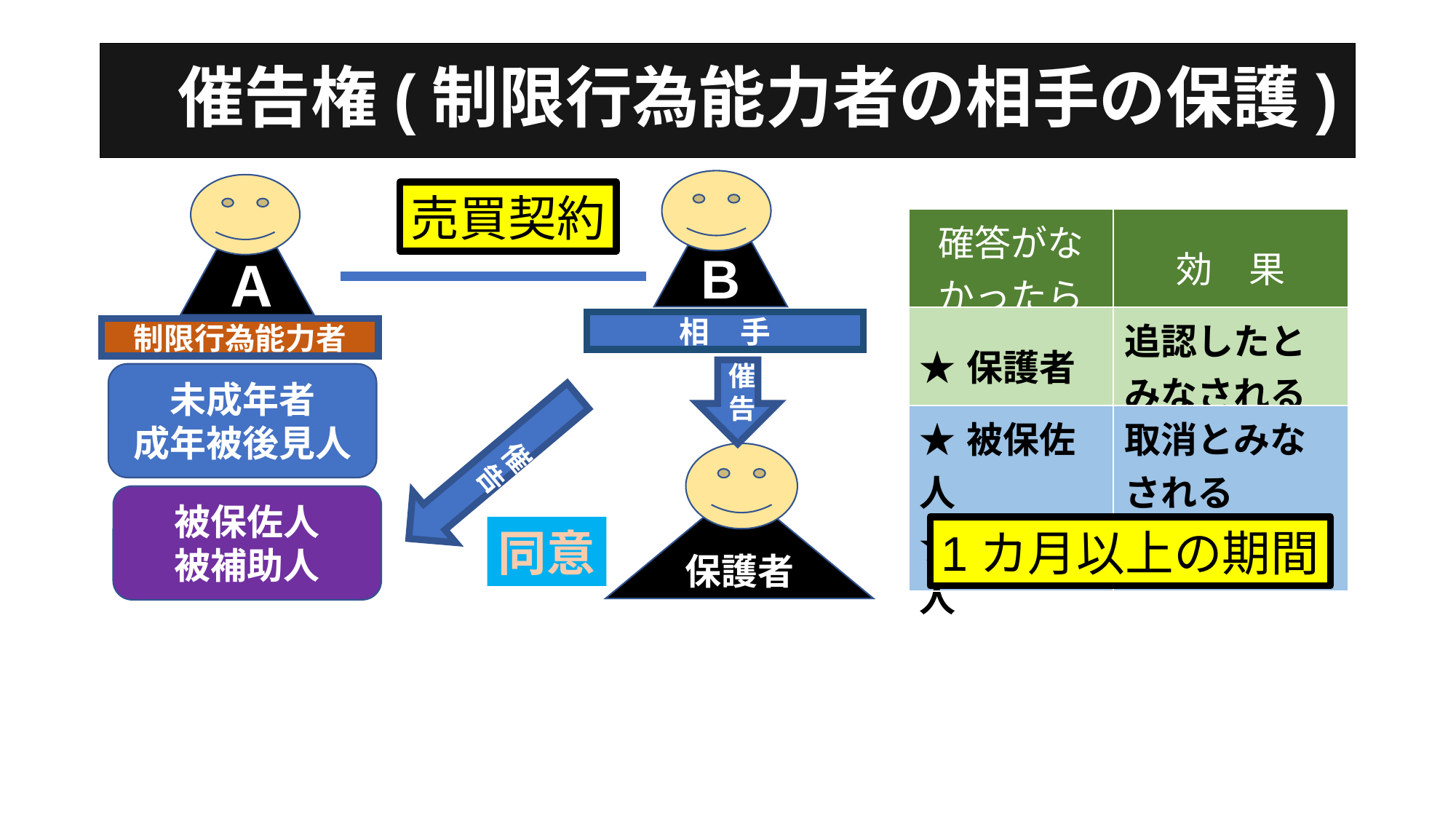

# 催告権(制限行為能力者の相手の保護)

売買契約
B
Ａ
| 確答がなかったら | 効　果 |
| --- | --- |
| ★保護者 | 追認したとみなされる |
| ★被保佐人 ★被補助人 | 取消とみなされる |
相　手
制限行為能力者
催告
催告
未成年者
成年被後見人

被保佐人
被補助人
保護者
同意
1カ月以上の期間